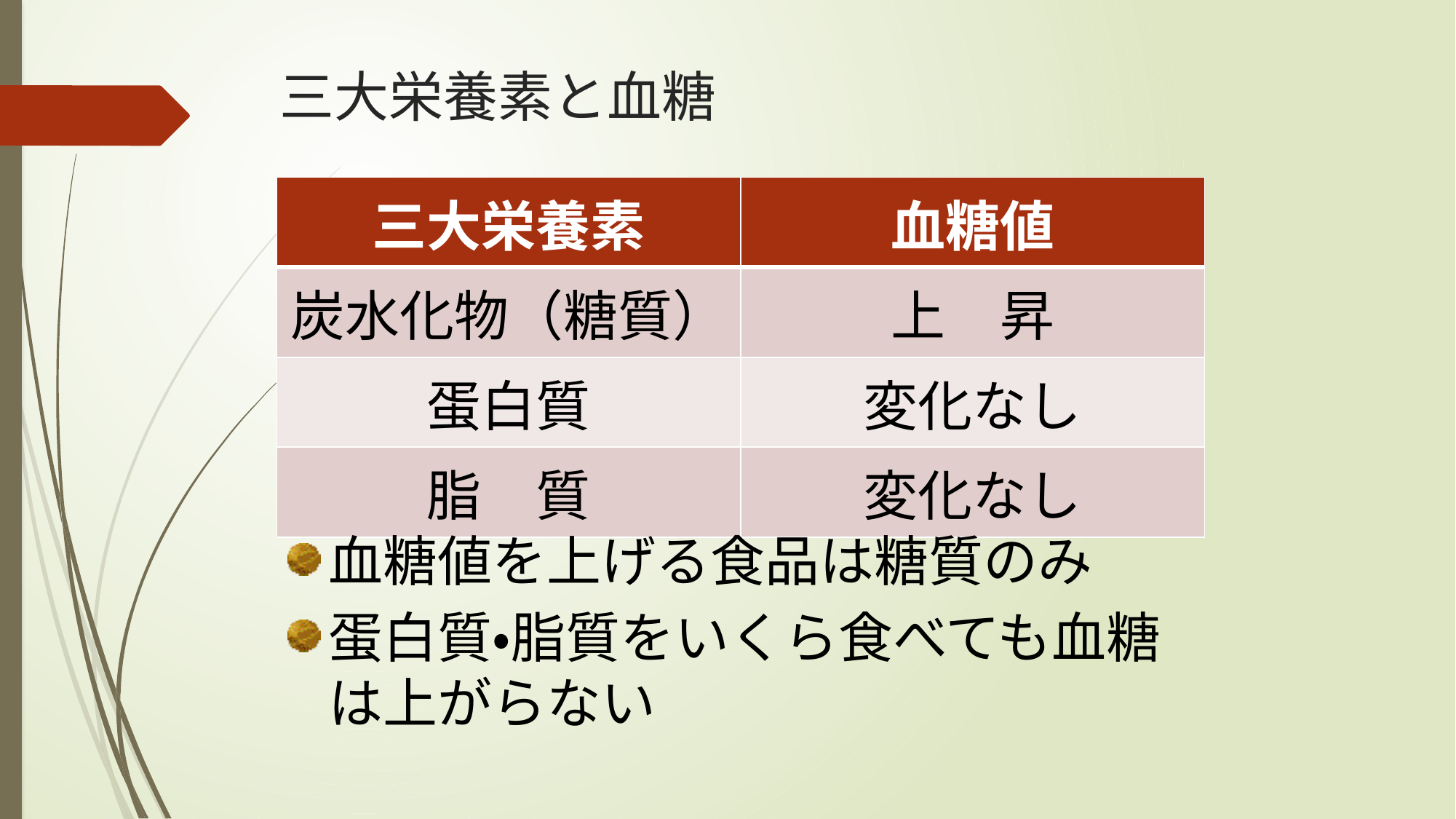

# 三大栄養素と血糖
| 三大栄養素 | 血糖値 |
| --- | --- |
| 炭水化物（糖質） | 上　昇 |
| 蛋白質 | 変化なし |
| 脂　質 | 変化なし |
血糖値を上げる食品は糖質のみ
蛋白質・脂質をいくら食べても血糖は上がらない